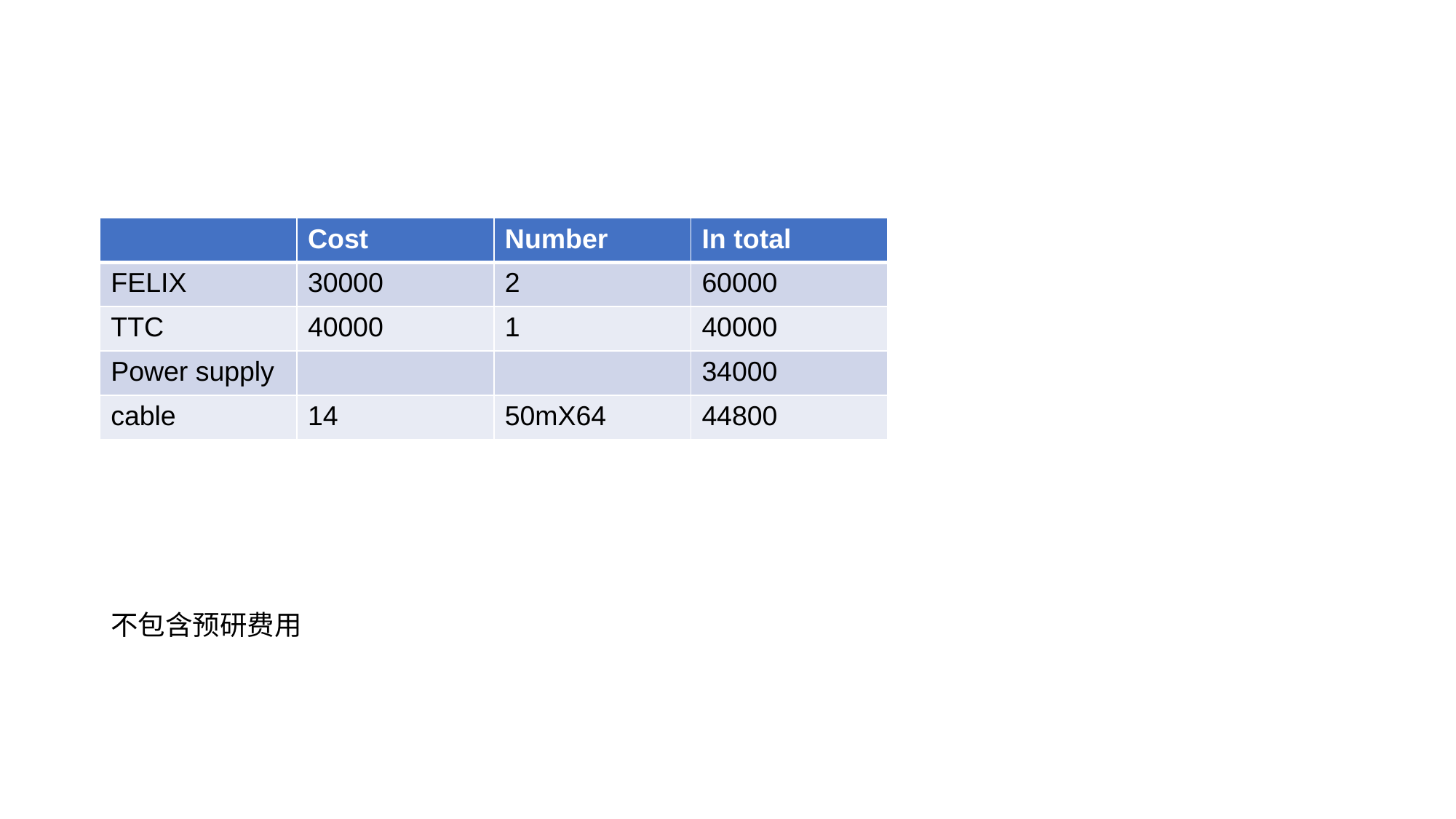

#
|  | Cost | Number | In total |
| --- | --- | --- | --- |
| FELIX | 30000 | 2 | 60000 |
| TTC | 40000 | 1 | 40000 |
| Power supply |  |  | 34000 |
| cable | 14 | 50mX64 | 44800 |
不包含预研费用